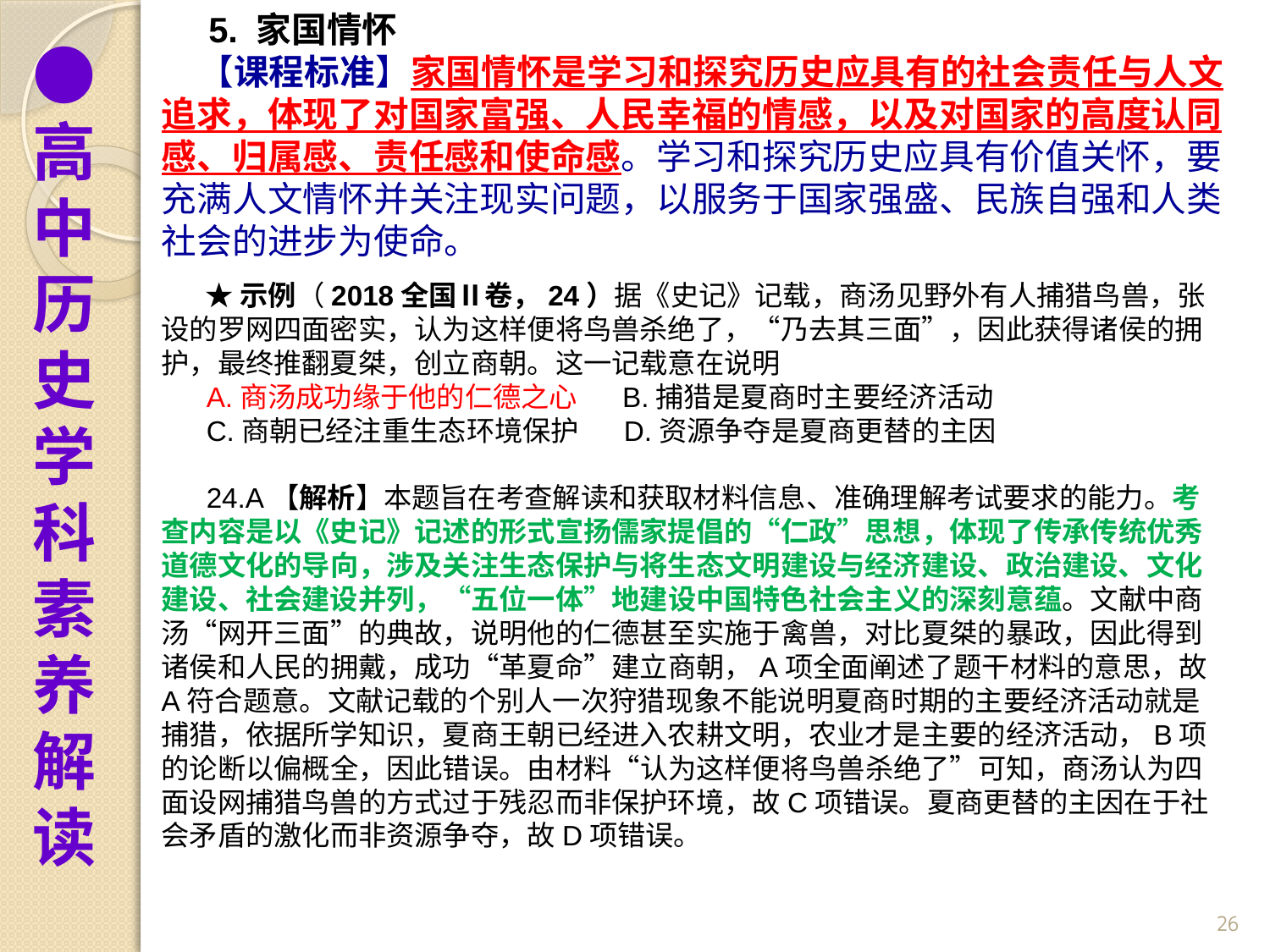

5. 家国情怀
【课程标准】家国情怀是学习和探究历史应具有的社会责任与人文追求，体现了对国家富强、人民幸福的情感，以及对国家的高度认同感、归属感、责任感和使命感。学习和探究历史应具有价值关怀，要充满人文情怀并关注现实问题，以服务于国家强盛、民族自强和人类社会的进步为使命。
●高中历史学科素养解读
 ★示例（2018全国Ⅱ卷，24）据《史记》记载，商汤见野外有人捕猎鸟兽，张设的罗网四面密实，认为这样便将鸟兽杀绝了，“乃去其三面”，因此获得诸侯的拥护，最终推翻夏桀，创立商朝。这一记载意在说明
 A.商汤成功缘于他的仁德之心      B.捕猎是夏商时主要经济活动
 C.商朝已经注重生态环境保护      D.资源争夺是夏商更替的主因

 24.A【解析】本题旨在考查解读和获取材料信息、准确理解考试要求的能力。考查内容是以《史记》记述的形式宣扬儒家提倡的“仁政”思想，体现了传承传统优秀道德文化的导向，涉及关注生态保护与将生态文明建设与经济建设、政治建设、文化建设、社会建设并列，“五位一体”地建设中国特色社会主义的深刻意蕴。文献中商汤“网开三面”的典故，说明他的仁德甚至实施于禽兽，对比夏桀的暴政，因此得到诸侯和人民的拥戴，成功“革夏命”建立商朝，A项全面阐述了题干材料的意思，故A符合题意。文献记载的个别人一次狩猎现象不能说明夏商时期的主要经济活动就是捕猎，依据所学知识，夏商王朝已经进入农耕文明，农业才是主要的经济活动，B项的论断以偏概全，因此错误。由材料“认为这样便将鸟兽杀绝了”可知，商汤认为四面设网捕猎鸟兽的方式过于残忍而非保护环境，故C项错误。夏商更替的主因在于社会矛盾的激化而非资源争夺，故D项错误。
26